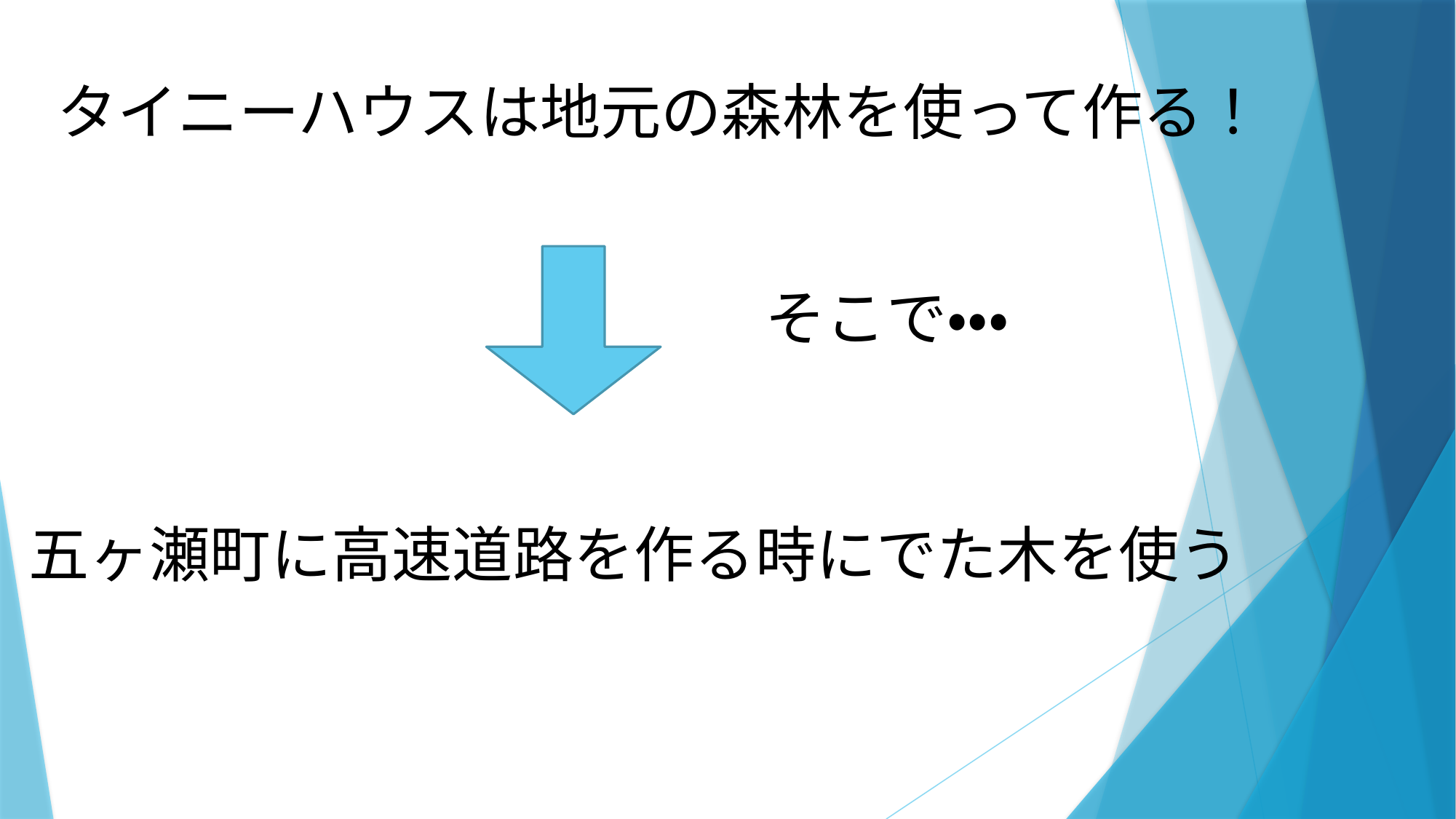

タイニーハウスは地元の森林を使って作る！

そこで・・・
五ヶ瀬町に高速道路を作る時にでた木を使う